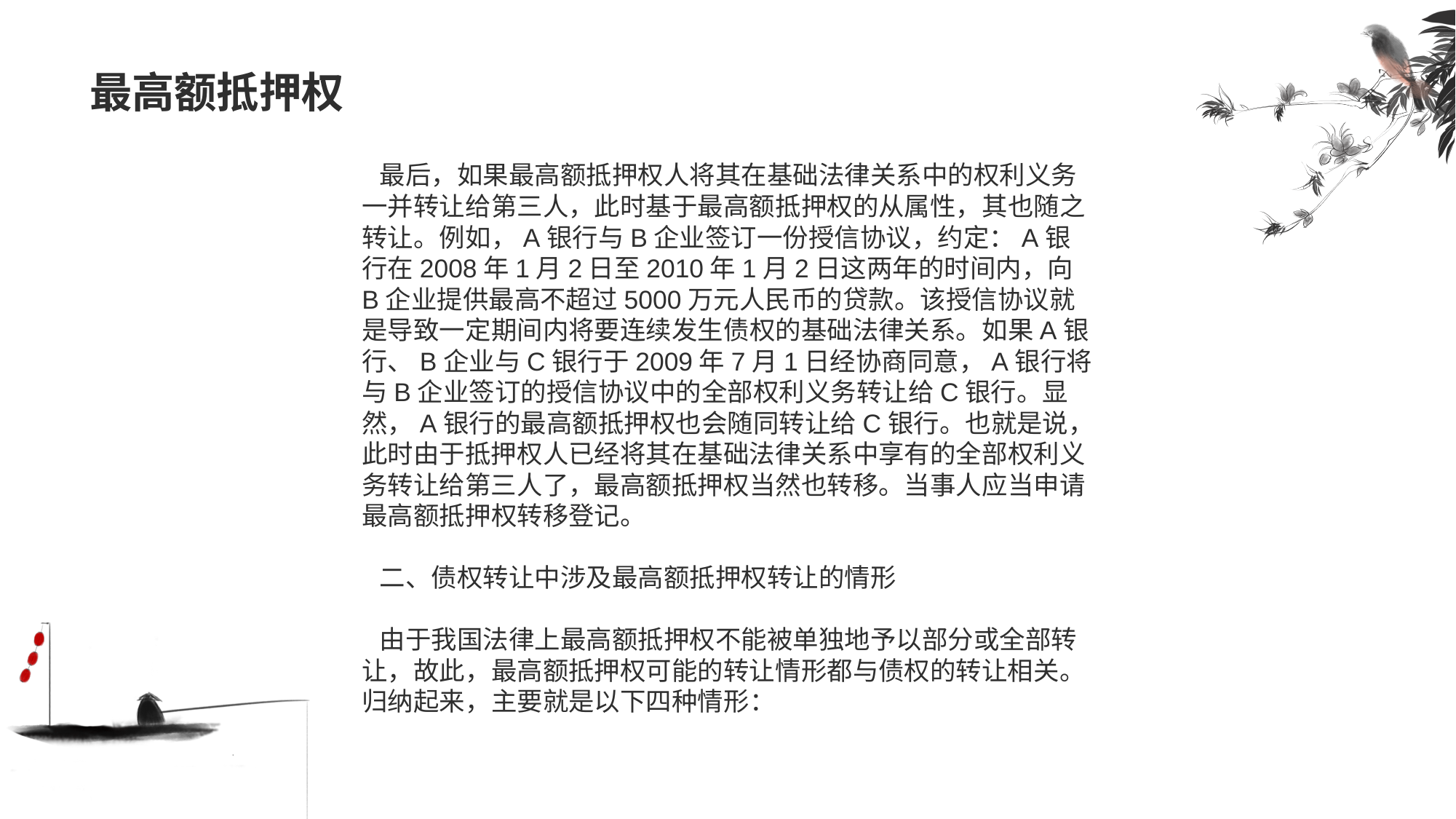

# 最高额抵押权

  最后，如果最高额抵押权人将其在基础法律关系中的权利义务一并转让给第三人，此时基于最高额抵押权的从属性，其也随之转让。例如，A银行与B企业签订一份授信协议，约定：A银行在2008年1月2日至2010年1月2日这两年的时间内，向B企业提供最高不超过5000万元人民币的贷款。该授信协议就是导致一定期间内将要连续发生债权的基础法律关系。如果A银行、B企业与C银行于2009年7月1日经协商同意，A银行将与B企业签订的授信协议中的全部权利义务转让给C银行。显然，A银行的最高额抵押权也会随同转让给C银行。也就是说，此时由于抵押权人已经将其在基础法律关系中享有的全部权利义务转让给第三人了，最高额抵押权当然也转移。当事人应当申请最高额抵押权转移登记。

  二、债权转让中涉及最高额抵押权转让的情形

  由于我国法律上最高额抵押权不能被单独地予以部分或全部转让，故此，最高额抵押权可能的转让情形都与债权的转让相关。归纳起来，主要就是以下四种情形：
179